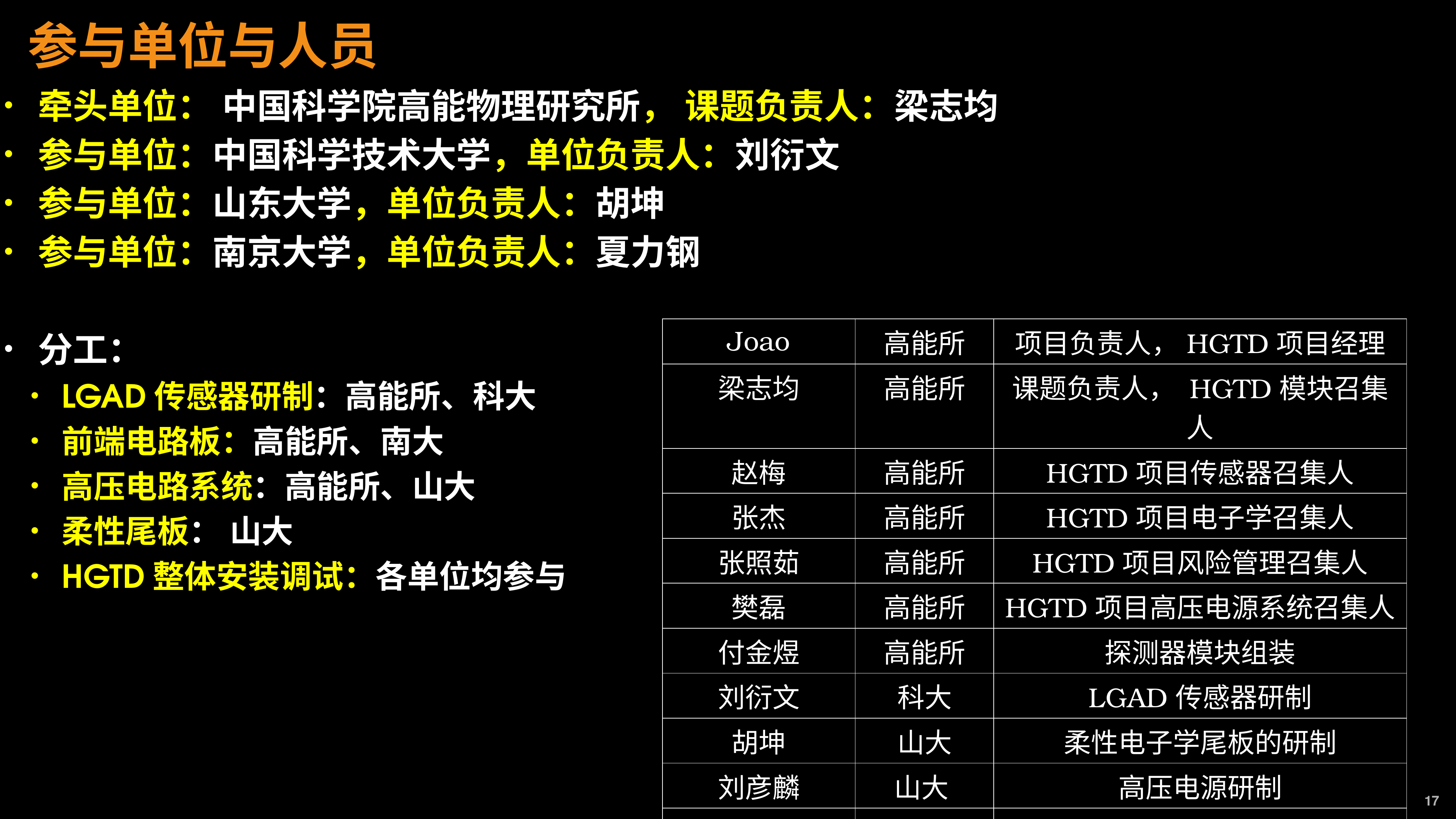

# 参与单位与人员
牵头单位： 中国科学院高能物理研究所， 课题负责人：梁志均
参与单位：中国科学技术大学，单位负责人：刘衍文
参与单位：山东大学，单位负责人：胡坤
参与单位：南京大学，单位负责人：夏力钢

分工：
LGAD传感器研制：高能所、科大
前端电路板：高能所、南大
高压电路系统：高能所、山大
柔性尾板： 山大
HGTD整体安装调试：各单位均参与

| Joao | 高能所 | 项目负责人，HGTD项目经理 |
| --- | --- | --- |
| 梁志均 | 高能所 | 课题负责人， HGTD模块召集人 |
| 赵梅 | 高能所 | HGTD项目传感器召集人 |
| 张杰 | 高能所 | HGTD项目电子学召集人 |
| 张照茹 | 高能所 | HGTD项目风险管理召集人 |
| 樊磊 | 高能所 | HGTD项目高压电源系统召集人 |
| 付金煜 | 高能所 | 探测器模块组装 |
| 刘衍文 | 科大 | LGAD传感器研制 |
| 胡坤 | 山大 | 柔性电子学尾板的研制 |
| 刘彦麟 | 山大 | 高压电源研制 |
| 夏力钢 | 南大 | 前端电路板研制 |
17